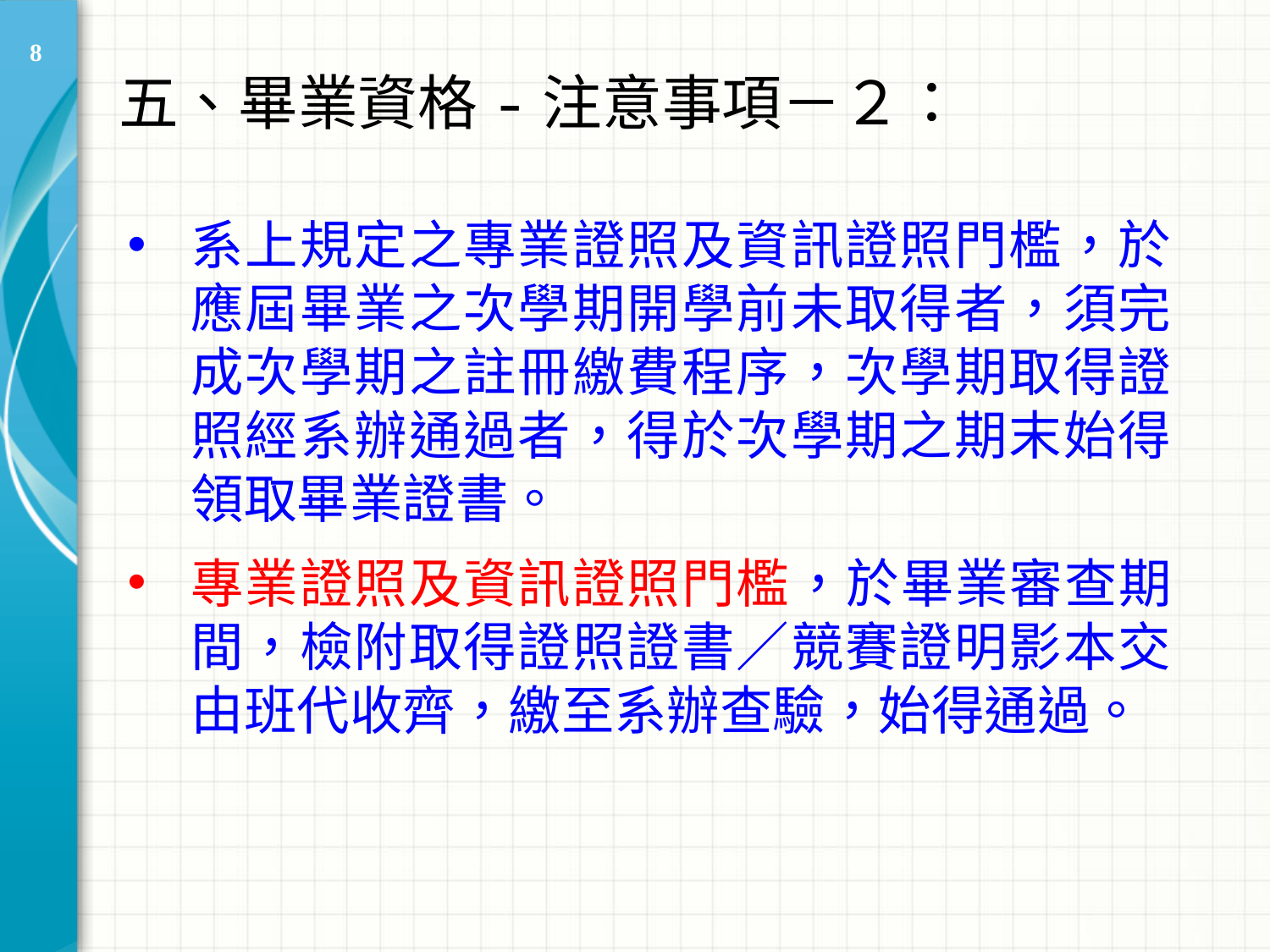

8
# 五、畢業資格-注意事項－２：
系上規定之專業證照及資訊證照門檻，於應屆畢業之次學期開學前未取得者，須完成次學期之註冊繳費程序，次學期取得證照經系辦通過者，得於次學期之期末始得領取畢業證書。
專業證照及資訊證照門檻，於畢業審查期間，檢附取得證照證書／競賽證明影本交由班代收齊，繳至系辦查驗，始得通過。